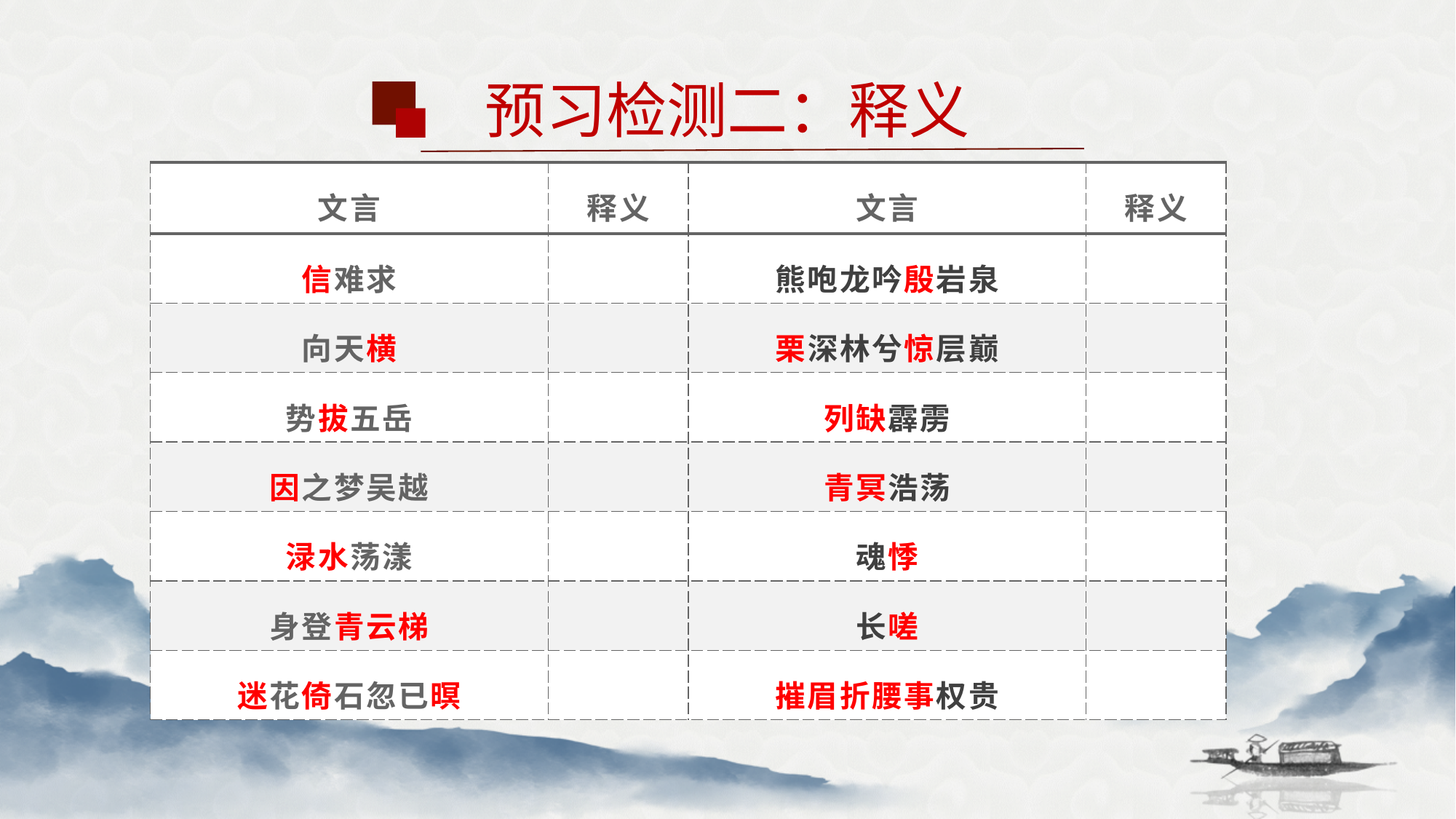

预习检测二：释义

| 文言 | 释义 | 文言 | 释义 |
| --- | --- | --- | --- |
| 信难求 |  | 熊咆龙吟殷岩泉 |  |
| 向天横 |  | 栗深林兮惊层巅 |  |
| 势拔五岳 |  | 列缺霹雳 |  |
| 因之梦吴越 |  | 青冥浩荡 |  |
| 渌水荡漾 |  | 魂悸 |  |
| 身登青云梯 |  | 长嗟 |  |
| 迷花倚石忽已暝 |  | 摧眉折腰事权贵 |  |